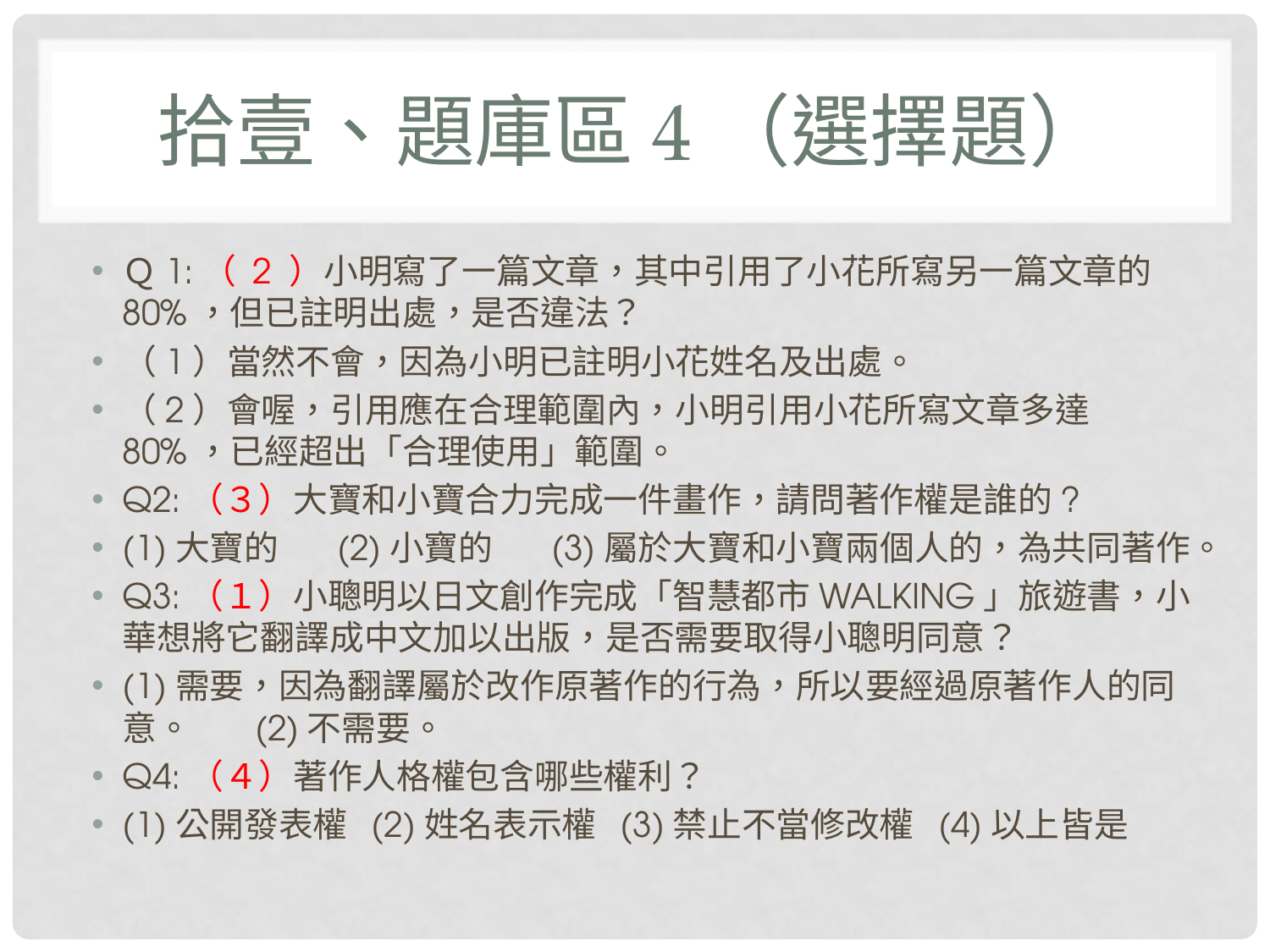

# 拾壹、題庫區4（選擇題）
Ｑ1:（ 2 ）小明寫了一篇文章，其中引用了小花所寫另一篇文章的80%，但已註明出處，是否違法？
（1）當然不會，因為小明已註明小花姓名及出處。
（2）會喔，引用應在合理範圍內，小明引用小花所寫文章多達80%，已經超出「合理使用」範圍。
Q2:（３）大寶和小寶合力完成一件畫作，請問著作權是誰的?
(1)大寶的 　 (2)小寶的 　 (3)屬於大寶和小寶兩個人的，為共同著作。
Q3:（１）小聰明以日文創作完成「智慧都市WALKING」旅遊書，小華想將它翻譯成中文加以出版，是否需要取得小聰明同意？
(1)需要，因為翻譯屬於改作原著作的行為，所以要經過原著作人的同意。       (2)不需要。
Q4:（４）著作人格權包含哪些權利？
(1)公開發表權  (2)姓名表示權  (3)禁止不當修改權  (4)以上皆是